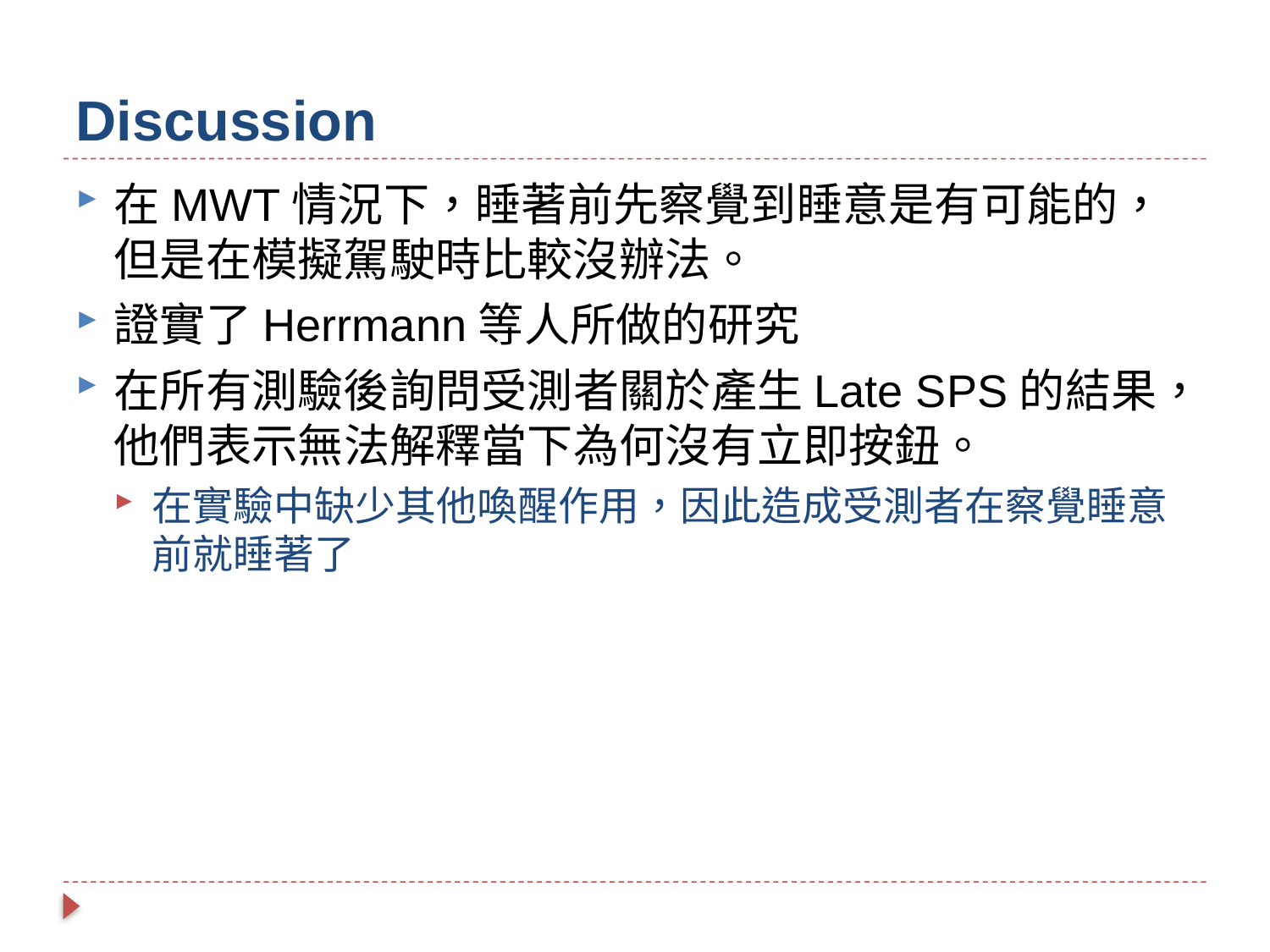

# Discussion
在MWT情況下，睡著前先察覺到睡意是有可能的，但是在模擬駕駛時比較沒辦法。
證實了Herrmann等人所做的研究
在所有測驗後詢問受測者關於產生Late SPS的結果，他們表示無法解釋當下為何沒有立即按鈕。
在實驗中缺少其他喚醒作用，因此造成受測者在察覺睡意前就睡著了